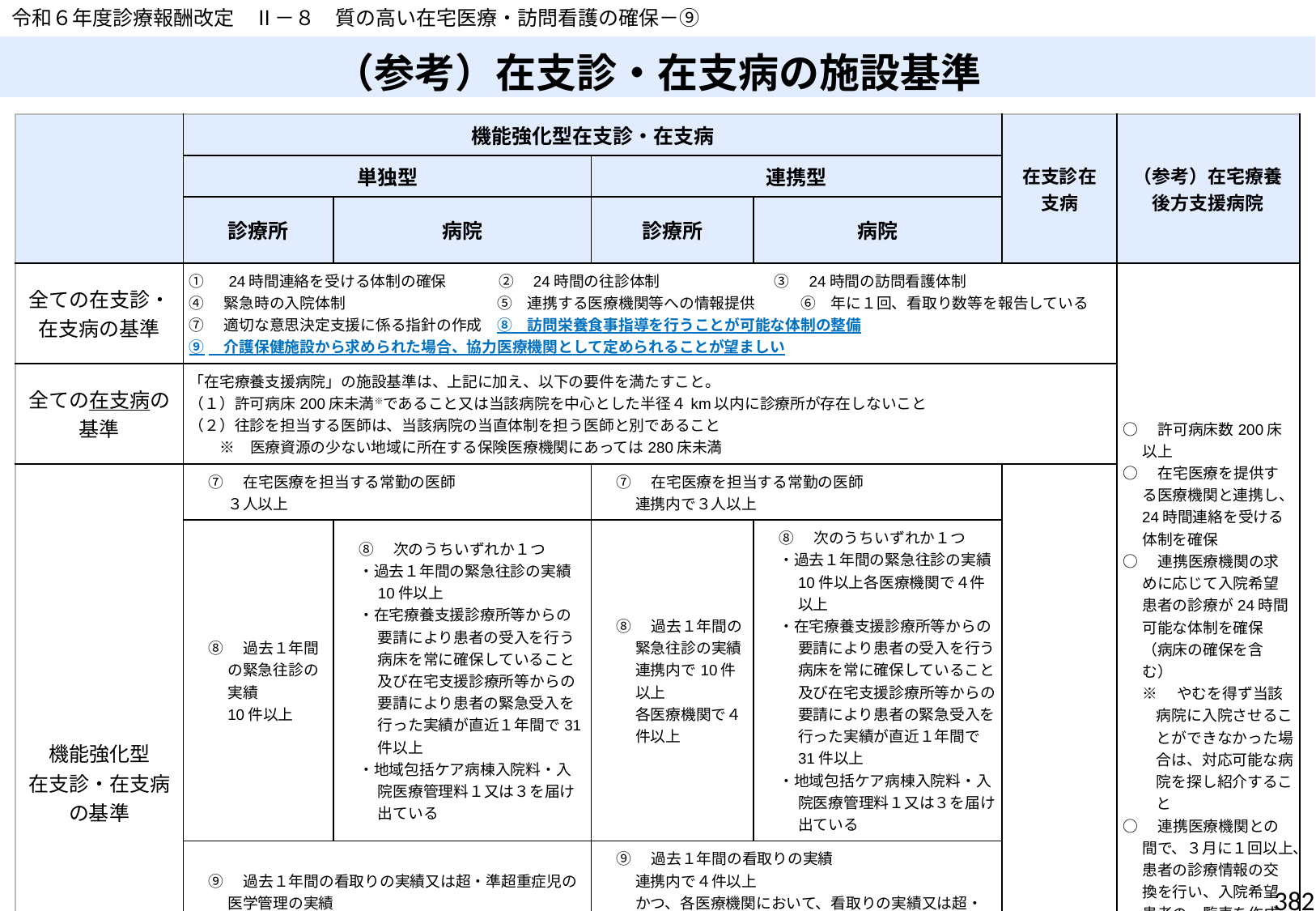

令和６年度診療報酬改定　Ⅱ－８　質の高い在宅医療・訪問看護の確保－⑨
（参考）在支診・在支病の施設基準
|  | 機能強化型在支診・在支病 |  |  |  | 在支診在支病 | （参考）在宅療養後方支援病院 |
| --- | --- | --- | --- | --- | --- | --- |
|  | 単独型 |  | 連携型 |  |  |  |
|  | 診療所 | 病院 | 診療所 | 病院 |  |  |
| 全ての在支診・在支病の基準 | ①　24時間連絡を受ける体制の確保　　　 ②　24時間の往診体制　　　 ③　24時間の訪問看護体制　　　　　　　 ④　緊急時の入院体制　　　　　　　　　　⑤　連携する医療機関等への情報提供　　　⑥　年に１回、看取り数等を報告している ⑦　適切な意思決定支援に係る指針の作成　⑧　訪問栄養食事指導を行うことが可能な体制の整備 ⑨　介護保健施設から求められた場合、協力医療機関として定められることが望ましい |  |  |  |  | ○　許可病床数200床以上 ○　在宅医療を提供する医療機関と連携し、24時間連絡を受ける体制を確保 ○　連携医療機関の求めに応じて入院希望患者の診療が24時間可能な体制を確保（病床の確保を含む） ※　やむを得ず当該病院に入院させることができなかった場合は、対応可能な病院を探し紹介すること ○　連携医療機関との間で、３月に１回以上、患者の診療情報の交換を行い、入院希望患者の一覧表を作成 |
| 全ての在支病の基準 | 「在宅療養支援病院」の施設基準は、上記に加え、以下の要件を満たすこと。 （１）許可病床200床未満※であること又は当該病院を中心とした半径４km以内に診療所が存在しないこと （２）往診を担当する医師は、当該病院の当直体制を担う医師と別であること 　　※　医療資源の少ない地域に所在する保険医療機関にあっては280床未満 |  |  |  |  |  |
| 機能強化型 在支診・在支病の基準 | ⑦　在宅医療を担当する常勤の医師 ３人以上 |  | ⑦　在宅医療を担当する常勤の医師 連携内で３人以上 |  |  |  |
|  | ⑧　過去１年間の緊急往診の実績 10件以上 | ⑧　次のうちいずれか１つ ・過去１年間の緊急往診の実績 10件以上 ・在宅療養支援診療所等からの要請により患者の受入を行う病床を常に確保していること及び在宅支援診療所等からの要請により患者の緊急受入を行った実績が直近１年間で31件以上 ・地域包括ケア病棟入院料・入院医療管理料１又は３を届け出ている | ⑧　過去１年間の緊急往診の実績 連携内で10件以上 各医療機関で４件以上 | ⑧　次のうちいずれか１つ ・過去１年間の緊急往診の実績 10件以上各医療機関で４件以上 ・在宅療養支援診療所等からの要請により患者の受入を行う病床を常に確保していること及び在宅支援診療所等からの要請により患者の緊急受入を行った実績が直近１年間で31件以上 ・地域包括ケア病棟入院料・入院医療管理料１又は３を届け出ている |  |  |
|  | ⑨　過去１年間の看取りの実績又は超・準超重症児の医学管理の実績 いずれか４件以上 |  | ⑨　過去１年間の看取りの実績 連携内で４件以上 かつ、各医療機関において、看取りの実績又は超・準超重症児の医学管理の実績 いずれか２件以上 |  |  |  |
|  | ➉　地域において24時間体制での在宅医療の提供に係る積極的役割を担うことが望ましい |  |  |  |  |  |
|  | ⑪　各年５月から７月までの訪問診療の回数が一定回数を超える場合においては、次年の１月から在宅データ提出加算に係る届出を行っていること。 |  |  |  |  |  |
382